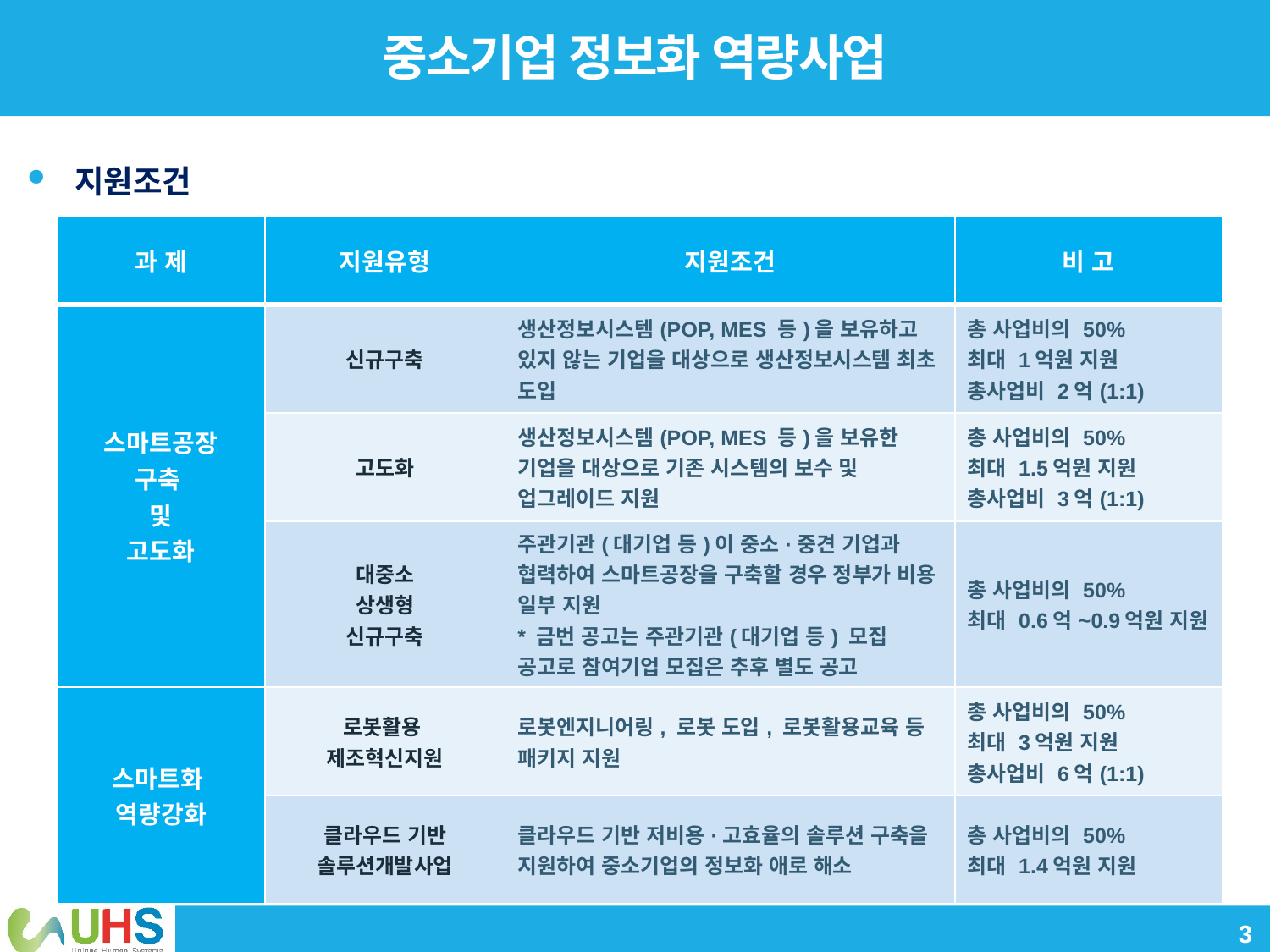

# 중소기업 정보화 역량사업
지원조건
| 과 제 | 지원유형 | 지원조건 | 비 고 |
| --- | --- | --- | --- |
| 스마트공장 구축 및 고도화 | 신규구축 | 생산정보시스템(POP, MES 등)을 보유하고 있지 않는 기업을 대상으로 생산정보시스템 최초 도입 | 총 사업비의 50%  최대 1억원 지원 총사업비 2억(1:1) |
|  | 고도화 | 생산정보시스템(POP, MES 등)을 보유한 기업을 대상으로 기존 시스템의 보수 및 업그레이드 지원 | 총 사업비의 50%  최대 1.5억원 지원 총사업비 3억(1:1) |
|  | 대중소 상생형 신규구축 | 주관기관(대기업 등)이 중소·중견 기업과 협력하여 스마트공장을 구축할 경우 정부가 비용 일부 지원 \* 금번 공고는 주관기관(대기업 등) 모집 공고로 참여기업 모집은 추후 별도 공고 | 총 사업비의 50%  최대 0.6억~0.9억원 지원 |
| 스마트화 역량강화 | 로봇활용 제조혁신지원 | 로봇엔지니어링, 로봇 도입, 로봇활용교육 등 패키지 지원 | 총 사업비의 50%  최대 3억원 지원 총사업비 6억(1:1) |
|  | 클라우드 기반 솔루션개발사업 | 클라우드 기반 저비용·고효율의 솔루션 구축을 지원하여 중소기업의 정보화 애로 해소 | 총 사업비의 50%  최대 1.4억원 지원 |
3